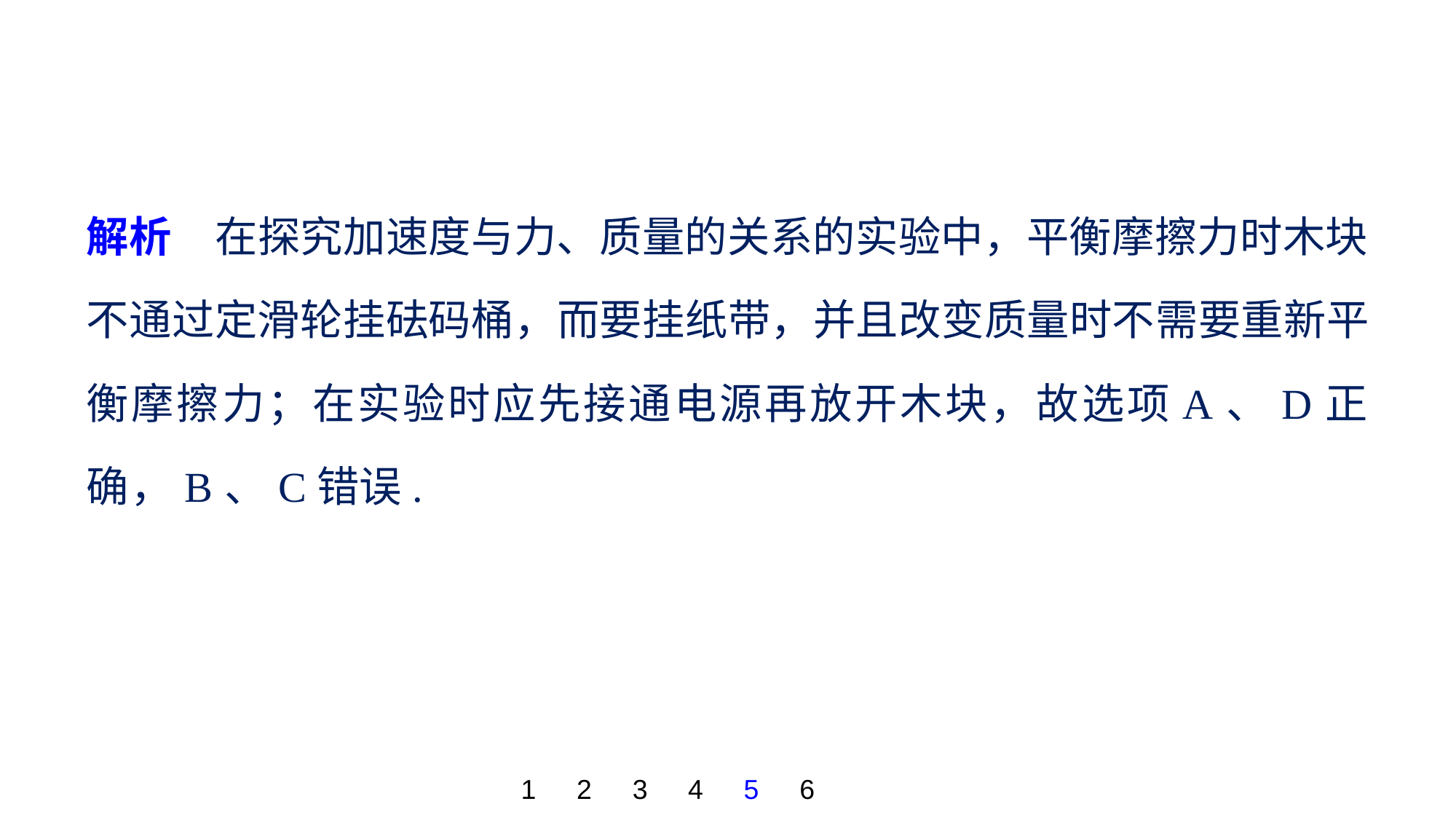

解析　在探究加速度与力、质量的关系的实验中，平衡摩擦力时木块不通过定滑轮挂砝码桶，而要挂纸带，并且改变质量时不需要重新平衡摩擦力；在实验时应先接通电源再放开木块，故选项A、D正确，B、C错误.
1
2
3
4
5
6